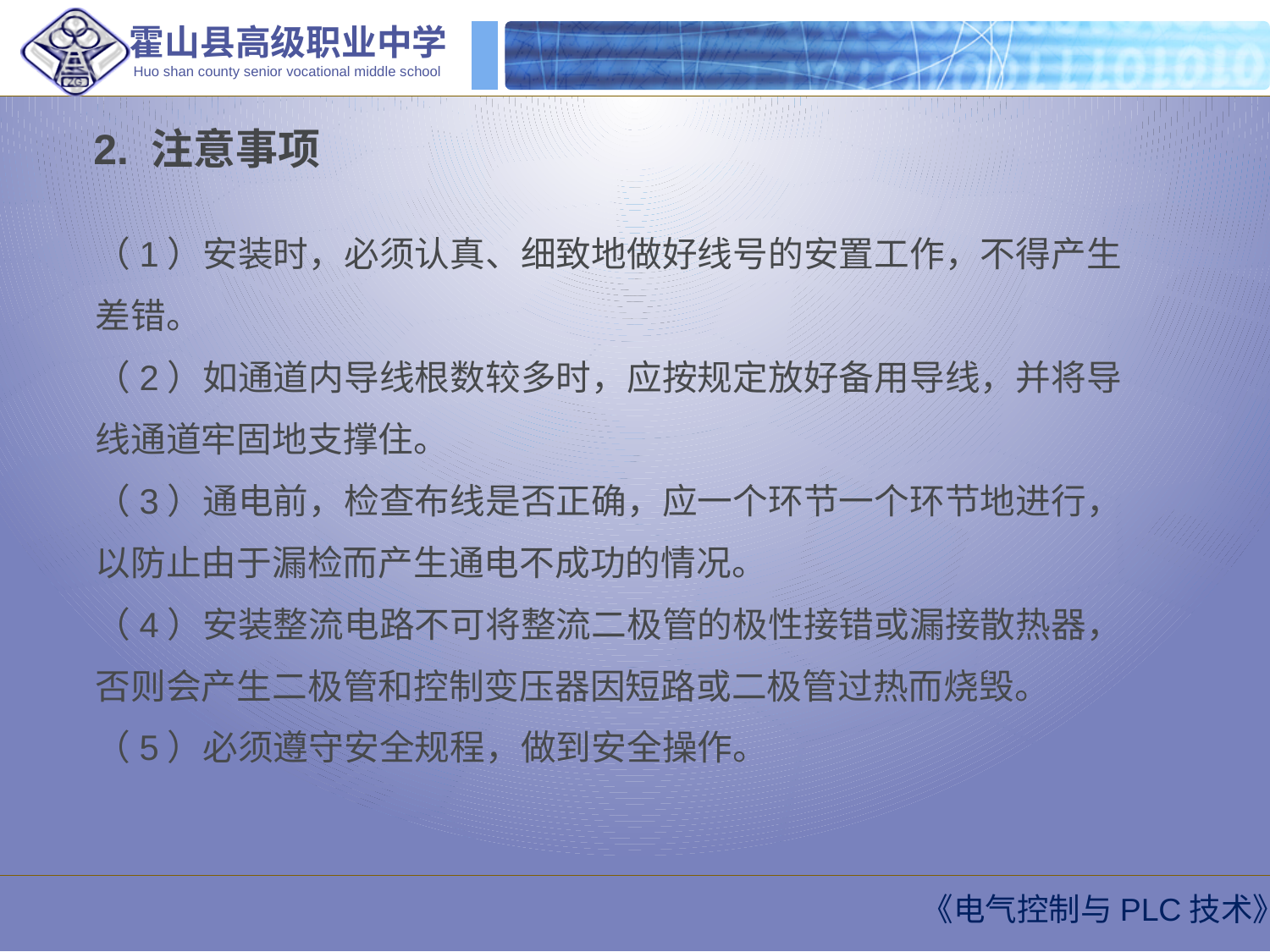

2. 注意事项
（1）安装时，必须认真、细致地做好线号的安置工作，不得产生差错。
（2）如通道内导线根数较多时，应按规定放好备用导线，并将导线通道牢固地支撑住。
（3）通电前，检查布线是否正确，应一个环节一个环节地进行，以防止由于漏检而产生通电不成功的情况。
（4）安装整流电路不可将整流二极管的极性接错或漏接散热器，否则会产生二极管和控制变压器因短路或二极管过热而烧毁。
（5）必须遵守安全规程，做到安全操作。